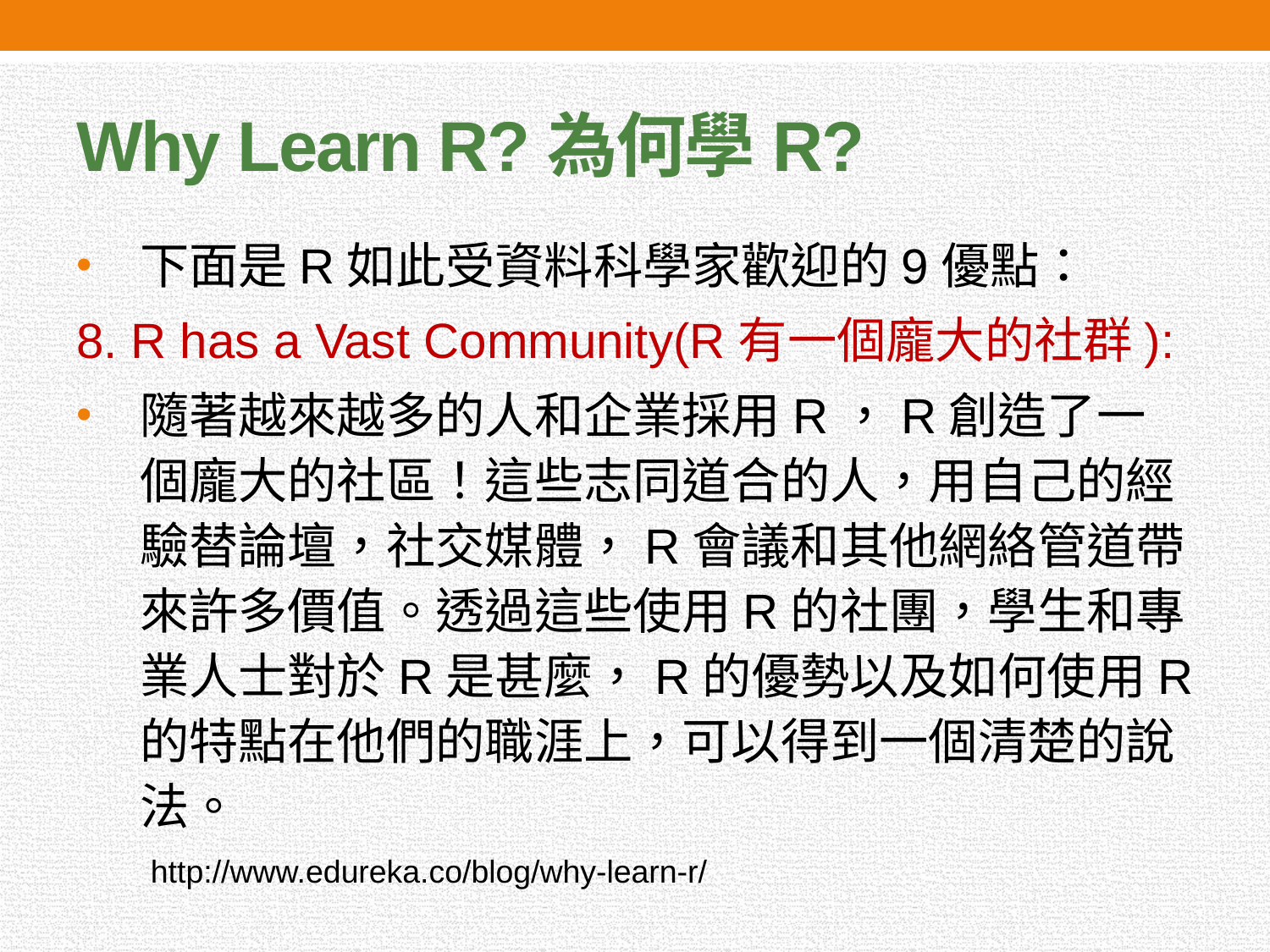

# Why Learn R?為何學R?
下面是R如此受資料科學家歡迎的9優點：
8. R has a Vast Community(R有一個龐大的社群):
隨著越來越多的人和企業採用R，R創造了一個龐大的社區！這些志同道合的人，用自己的經驗替論壇，社交媒體，R會議和其他網絡管道帶來許多價值。透過這些使用R的社團，學生和專業人士對於R是甚麼，R的優勢以及如何使用R的特點在他們的職涯上，可以得到一個清楚的說法。
http://www.edureka.co/blog/why-learn-r/